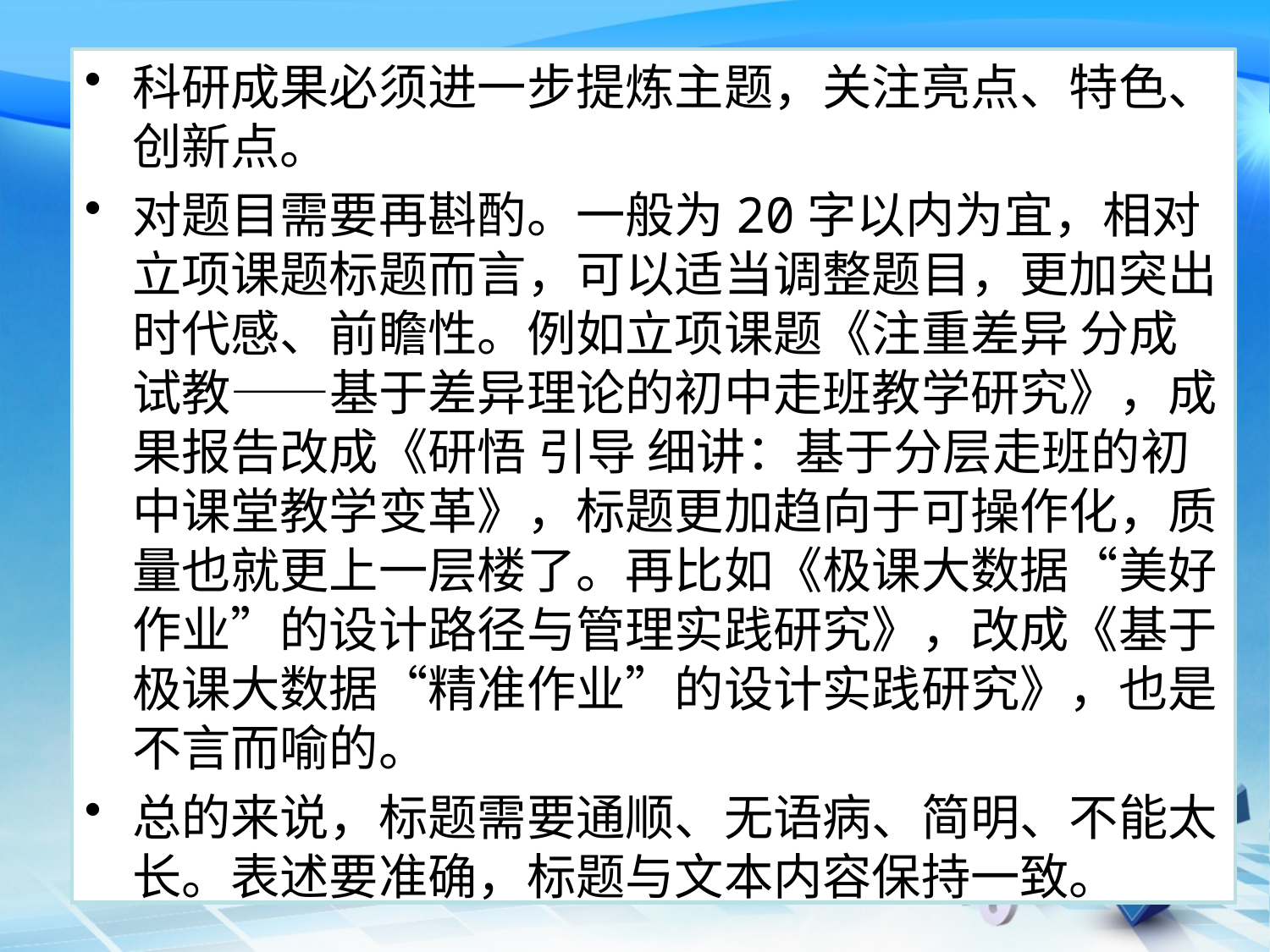

科研成果必须进一步提炼主题，关注亮点、特色、创新点。
对题目需要再斟酌。一般为20字以内为宜，相对立项课题标题而言，可以适当调整题目，更加突出时代感、前瞻性。例如立项课题《注重差异 分成试教——基于差异理论的初中走班教学研究》，成果报告改成《研悟 引导 细讲：基于分层走班的初中课堂教学变革》，标题更加趋向于可操作化，质量也就更上一层楼了。再比如《极课大数据“美好作业”的设计路径与管理实践研究》，改成《基于极课大数据“精准作业”的设计实践研究》，也是不言而喻的。
总的来说，标题需要通顺、无语病、简明、不能太长。表述要准确，标题与文本内容保持一致。